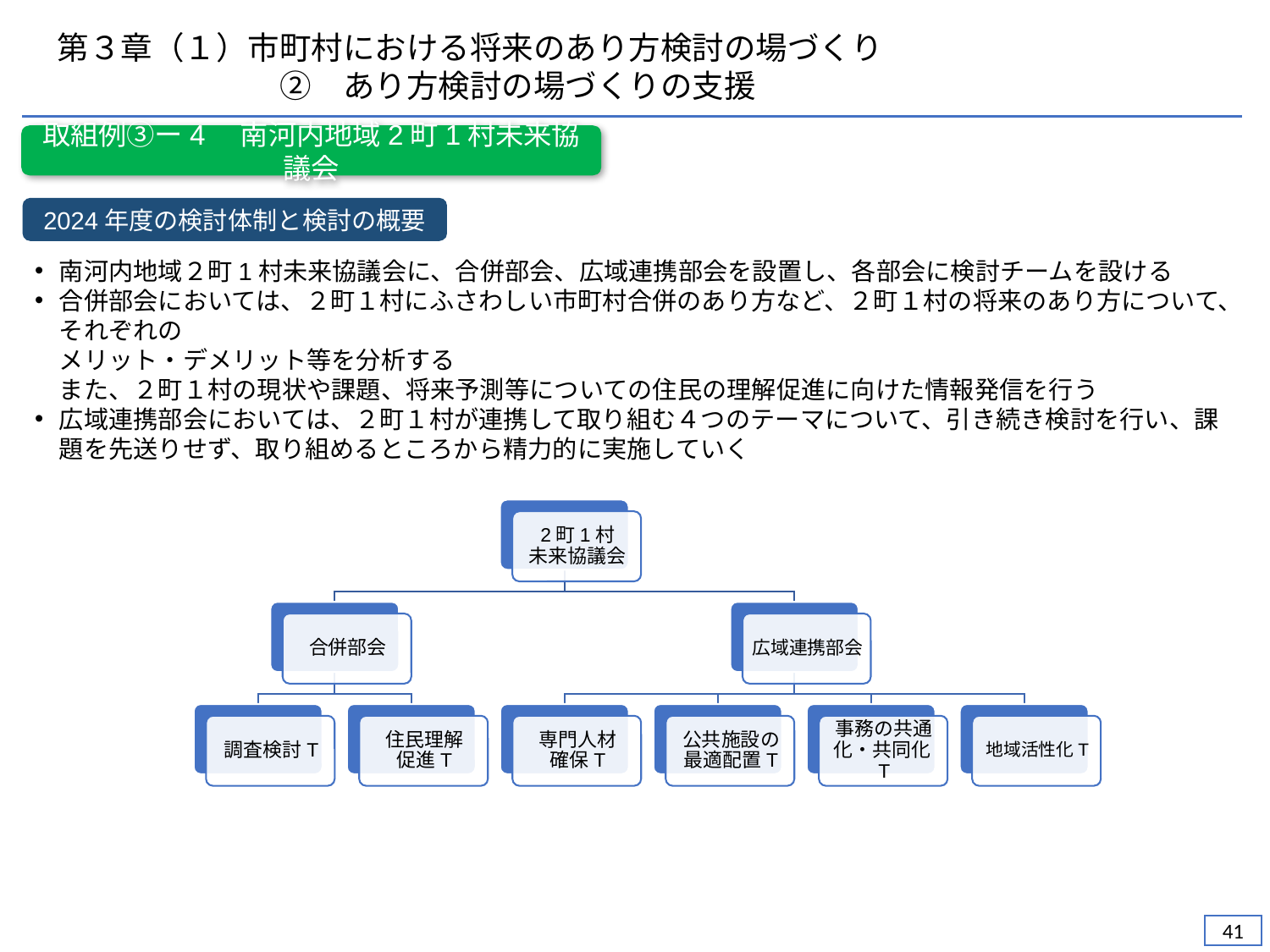

第３章（１）市町村における将来のあり方検討の場づくり
　　　　　　　②　あり方検討の場づくりの支援

取組例③ー4　南河内地域2町1村未来協議会
2024年度の検討体制と検討の概要
南河内地域２町1村未来協議会に、合併部会、広域連携部会を設置し、各部会に検討チームを設ける
合併部会においては、２町１村にふさわしい市町村合併のあり方など、２町１村の将来のあり方について、それぞれの
メリット・デメリット等を分析する
また、２町１村の現状や課題、将来予測等についての住民の理解促進に向けた情報発信を行う
広域連携部会においては、２町１村が連携して取り組む４つのテーマについて、引き続き検討を行い、課題を先送りせず、取り組めるところから精力的に実施していく

2町1村
未来協議会
合併部会
調査検討T
住民理解
促進T
広域連携部会
専門人材
確保T
公共施設の
最適配置T
事務の共通化・共同化T
地域活性化T
41